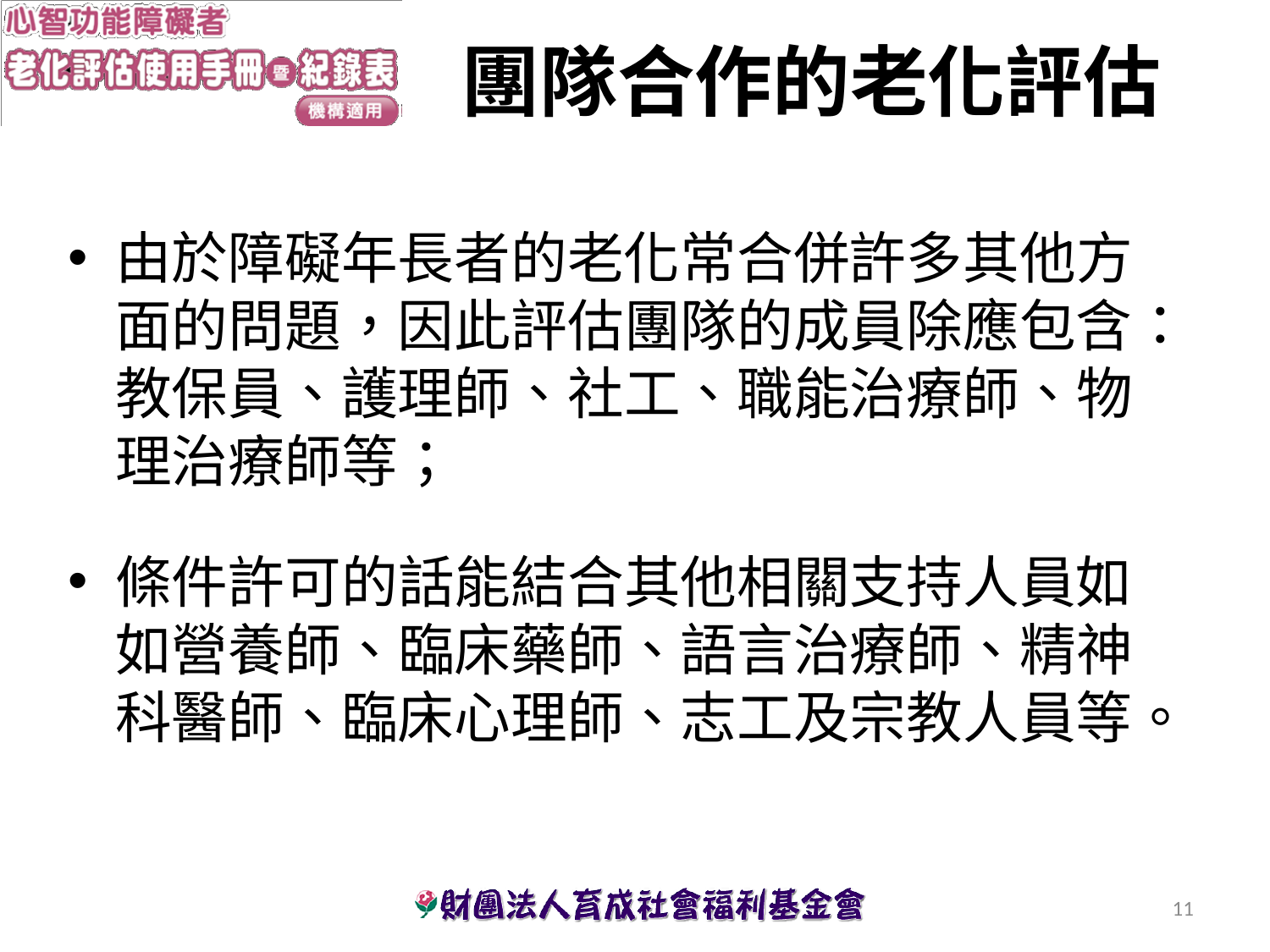

# 團隊合作的老化評估
由於障礙年長者的老化常合併許多其他方面的問題，因此評估團隊的成員除應包含：教保員、護理師、社工、職能治療師、物理治療師等；
條件許可的話能結合其他相關支持人員如如營養師、臨床藥師、語言治療師、精神科醫師、臨床心理師、志工及宗教人員等。
11